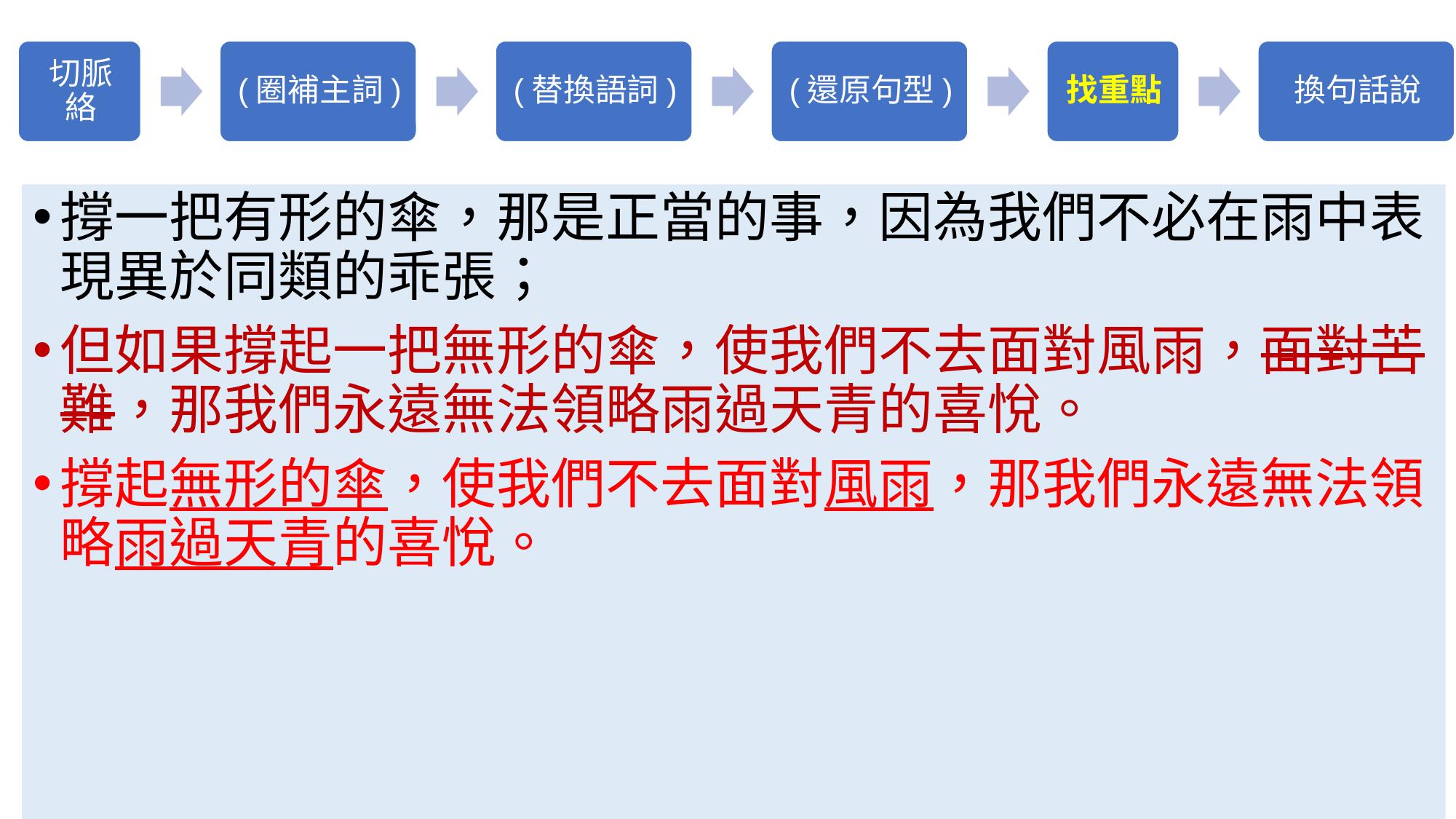

切脈絡

(圈補主詞)

(替換語詞)

(還原句型)

找重點

換句話說
撐一把有形的傘，那是正當的事，因為我們不必在雨中表現異於同類的乖張；
但如果撐起一把無形的傘，使我們不去面對風雨，面對苦難，那我們永遠無法領略雨過天青的喜悅。
撐起無形的傘，使我們不去面對風雨，那我們永遠無法領略雨過天青的喜悅。